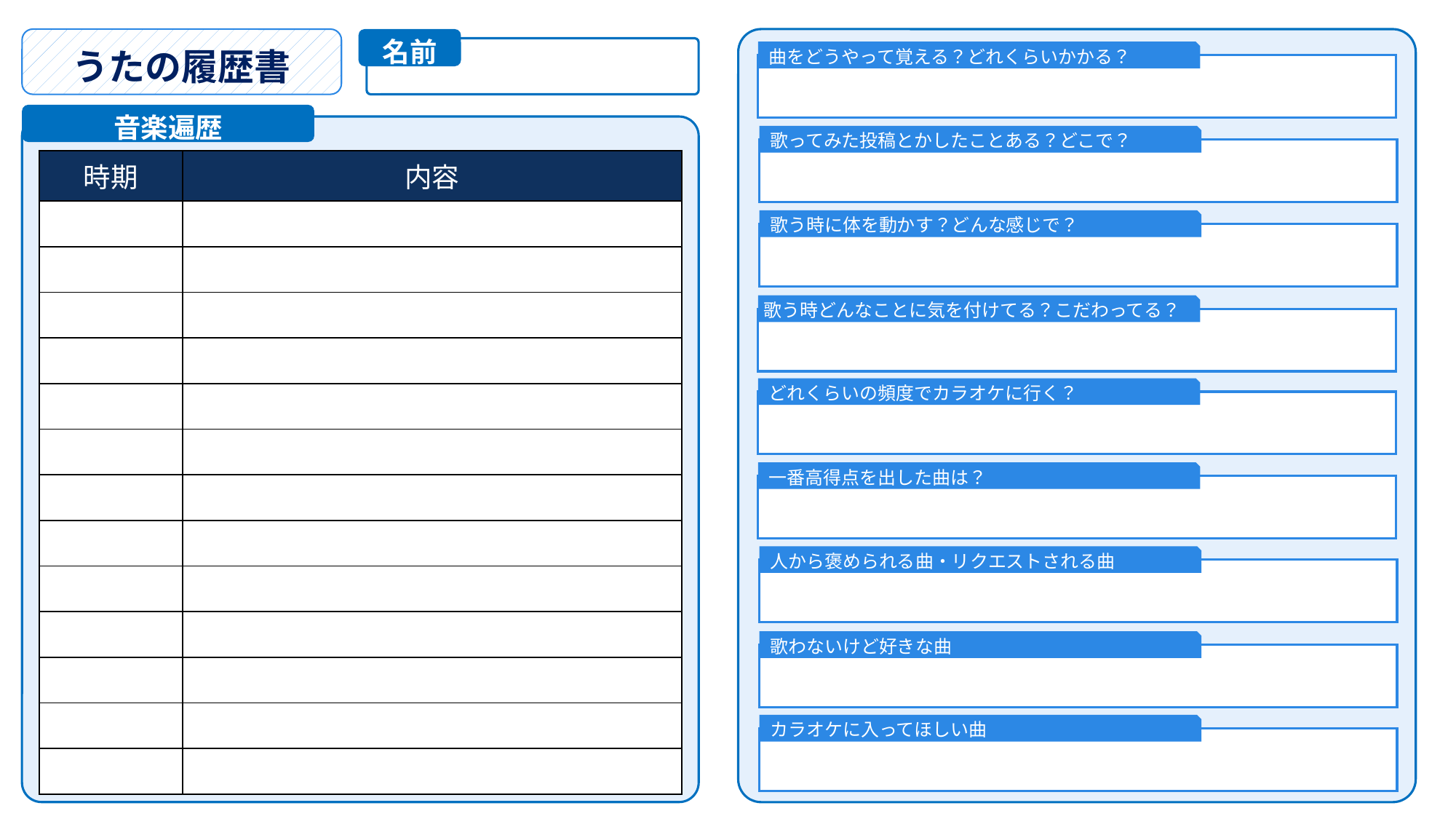

うたの履歴書
名前

曲をどうやって覚える？どれくらいかかる？

音楽遍歴

歌ってみた投稿とかしたことある？どこで？

| 時期 | 内容 |
| --- | --- |
|  |  |
|  |  |
|  |  |
|  |  |
|  |  |
|  |  |
|  |  |
|  |  |
|  |  |
|  |  |
|  |  |
|  |  |
|  |  |
歌う時に体を動かす？どんな感じで？

歌う時どんなことに気を付けてる？こだわってる？

どれくらいの頻度でカラオケに行く？

一番高得点を出した曲は？

人から褒められる曲・リクエストされる曲

歌わないけど好きな曲

カラオケに入ってほしい曲